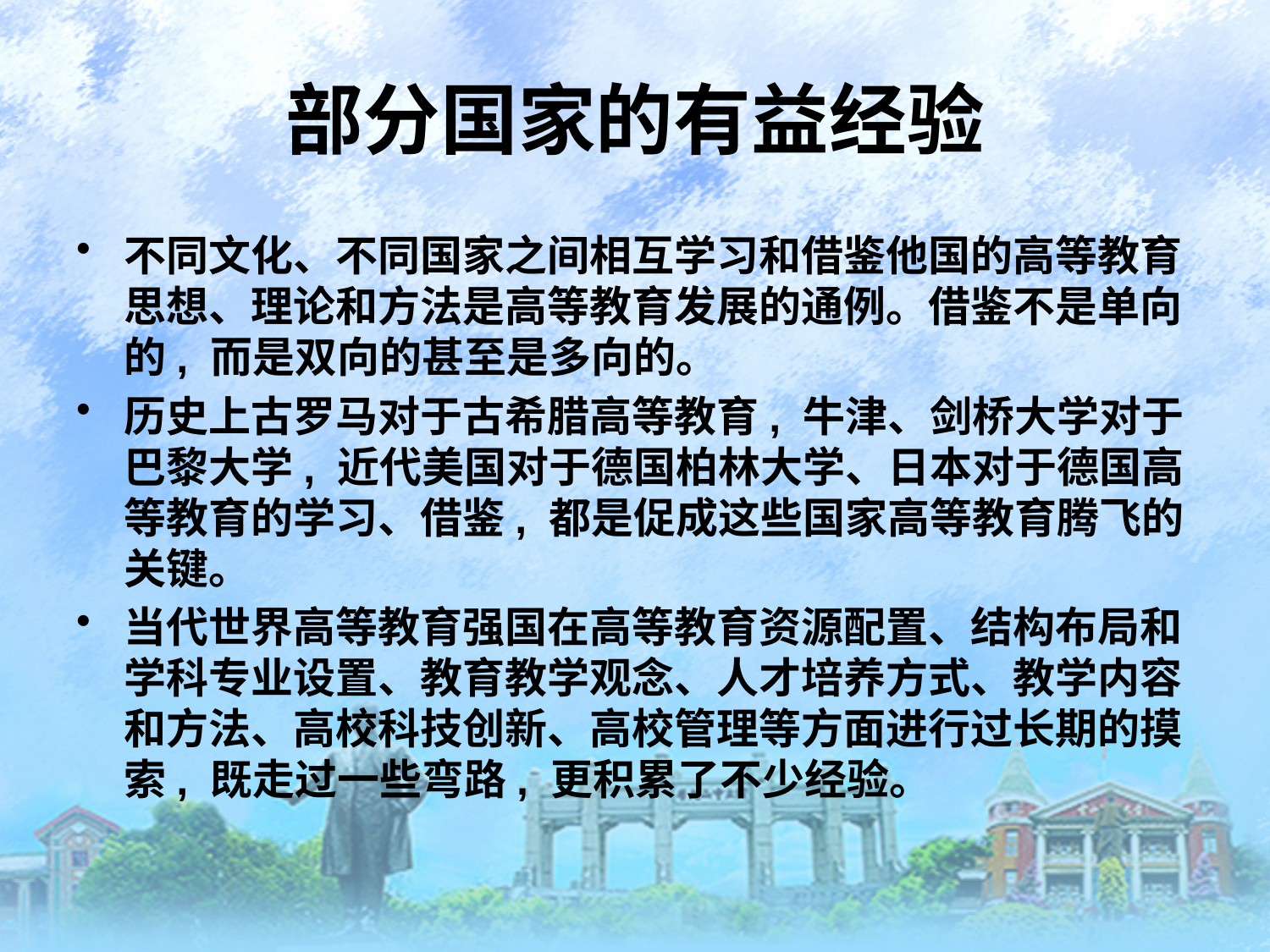

# 部分国家的有益经验
不同文化、不同国家之间相互学习和借鉴他国的高等教育思想、理论和方法是高等教育发展的通例。借鉴不是单向的, 而是双向的甚至是多向的。
历史上古罗马对于古希腊高等教育, 牛津、剑桥大学对于巴黎大学, 近代美国对于德国柏林大学、日本对于德国高等教育的学习、借鉴, 都是促成这些国家高等教育腾飞的关键。
当代世界高等教育强国在高等教育资源配置、结构布局和学科专业设置、教育教学观念、人才培养方式、教学内容和方法、高校科技创新、高校管理等方面进行过长期的摸索, 既走过一些弯路, 更积累了不少经验。